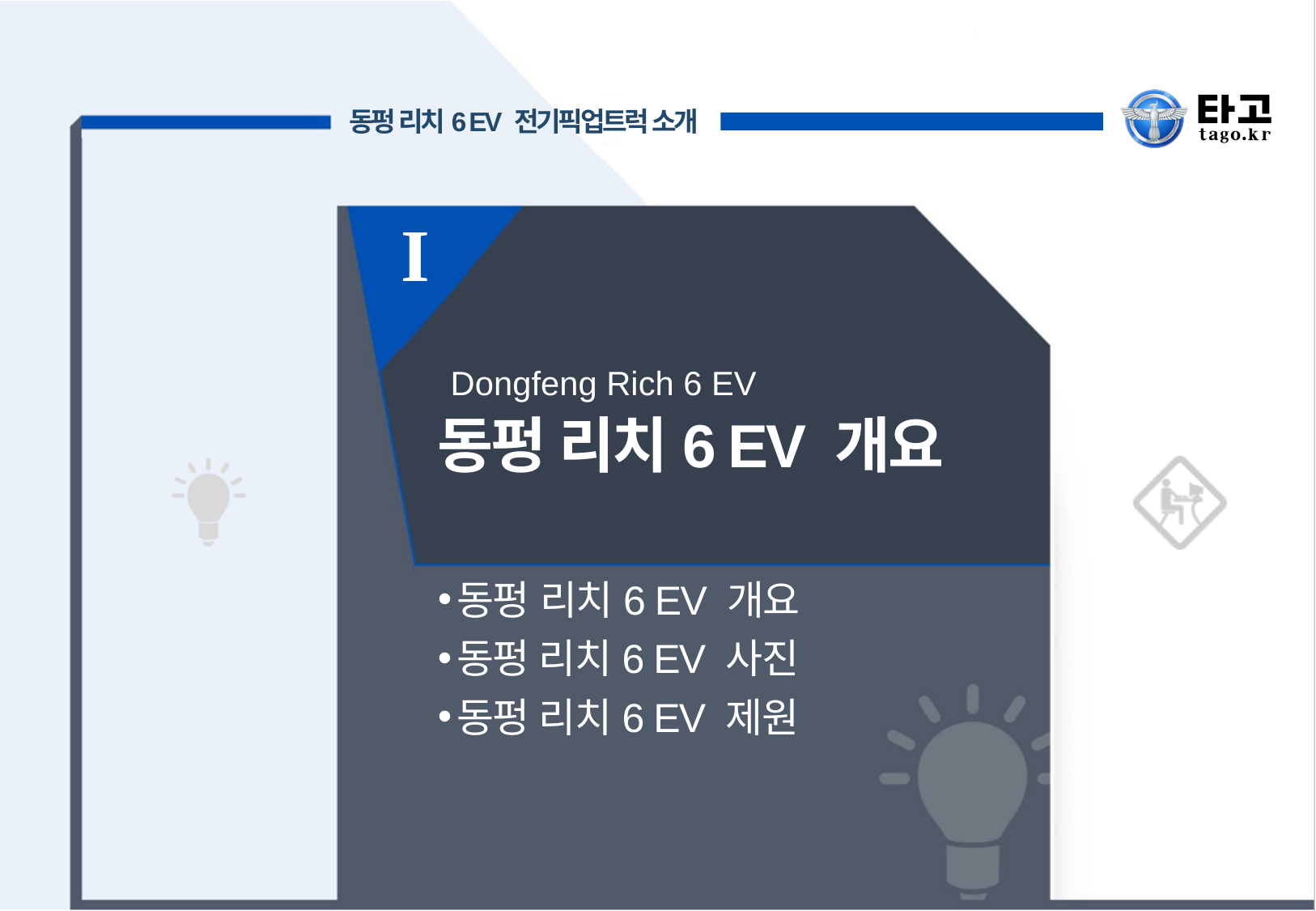

I
Dongfeng Rich 6 EV
동펑 리치6 EV 개요
동펑 리치6 EV 개요
동펑 리치6 EV 사진
동펑 리치6 EV 제원